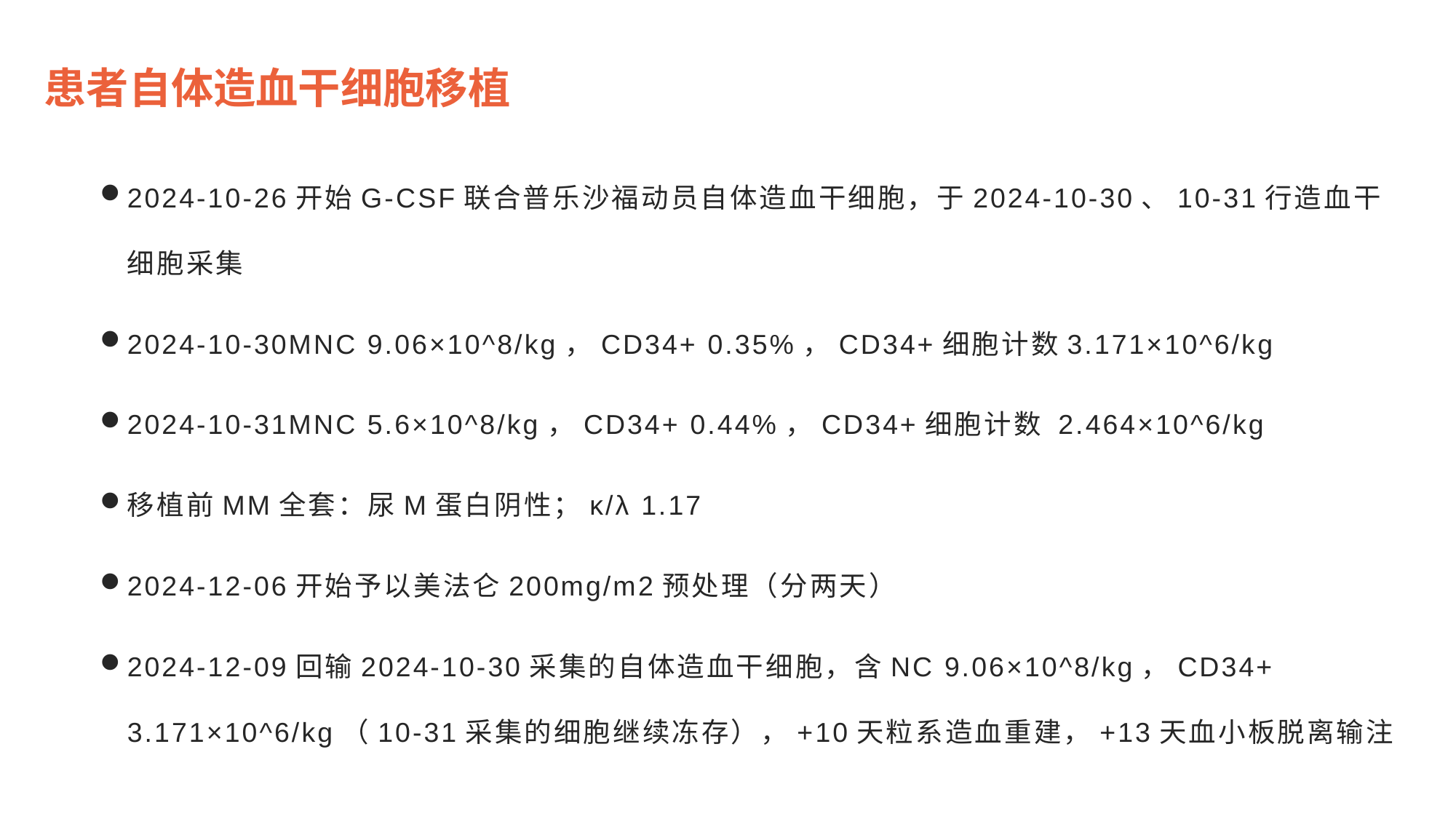

患者自体造血干细胞移植
2024-10-26开始G-CSF联合普乐沙福动员自体造血干细胞，于2024-10-30、10-31行造血干细胞采集
2024-10-30MNC 9.06×10^8/kg，CD34+ 0.35%，CD34+细胞计数3.171×10^6/kg
2024-10-31MNC 5.6×10^8/kg，CD34+ 0.44%，CD34+细胞计数 2.464×10^6/kg
移植前MM全套：尿M蛋白阴性；κ/λ 1.17
2024-12-06开始予以美法仑200mg/m2预处理（分两天）
2024-12-09回输2024-10-30采集的自体造血干细胞，含NC 9.06×10^8/kg，CD34+ 3.171×10^6/kg（10-31采集的细胞继续冻存），+10天粒系造血重建，+13天血小板脱离输注